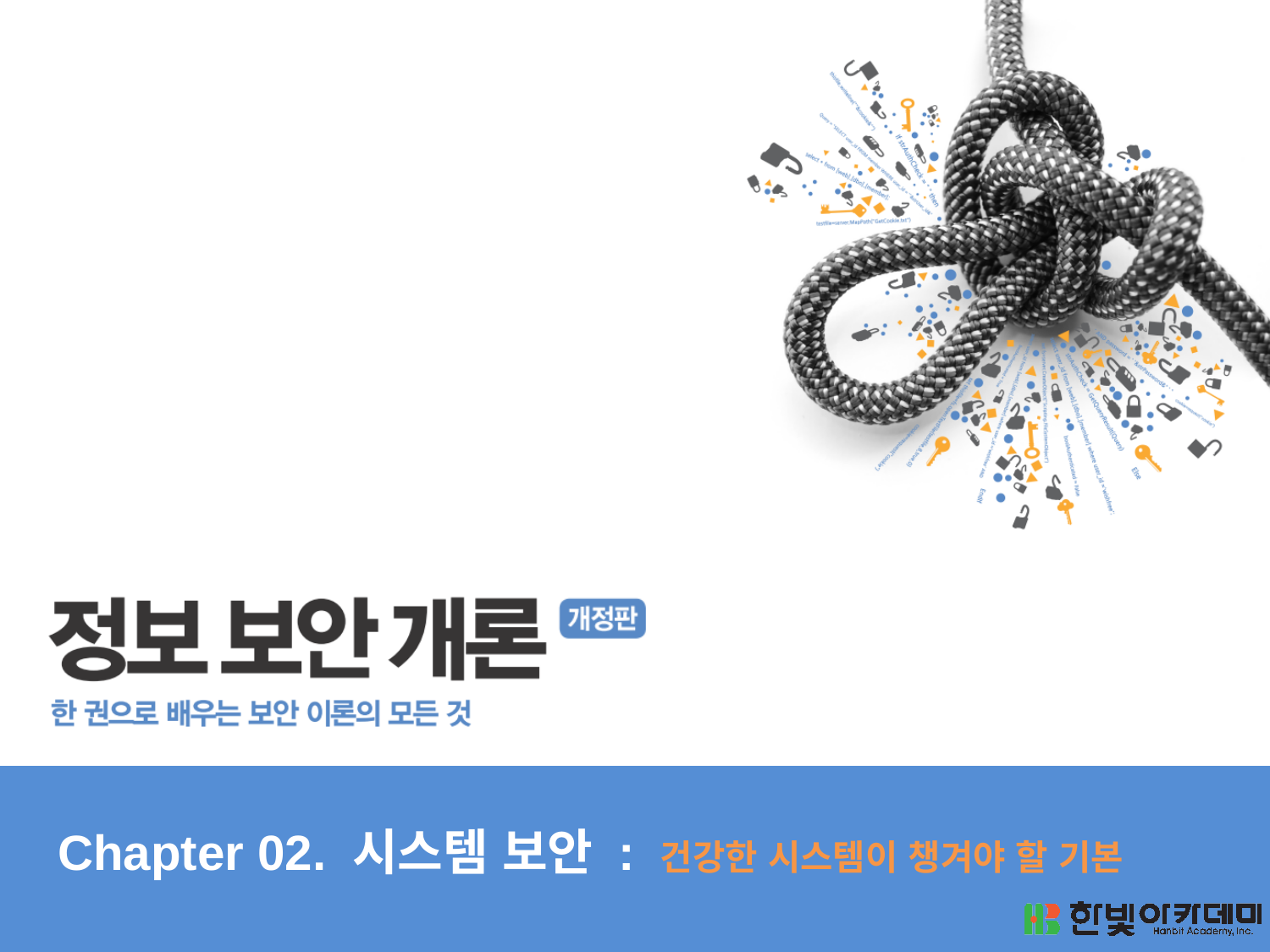

# Chapter 02. 시스템 보안 : 건강한 시스템이 챙겨야 할 기본